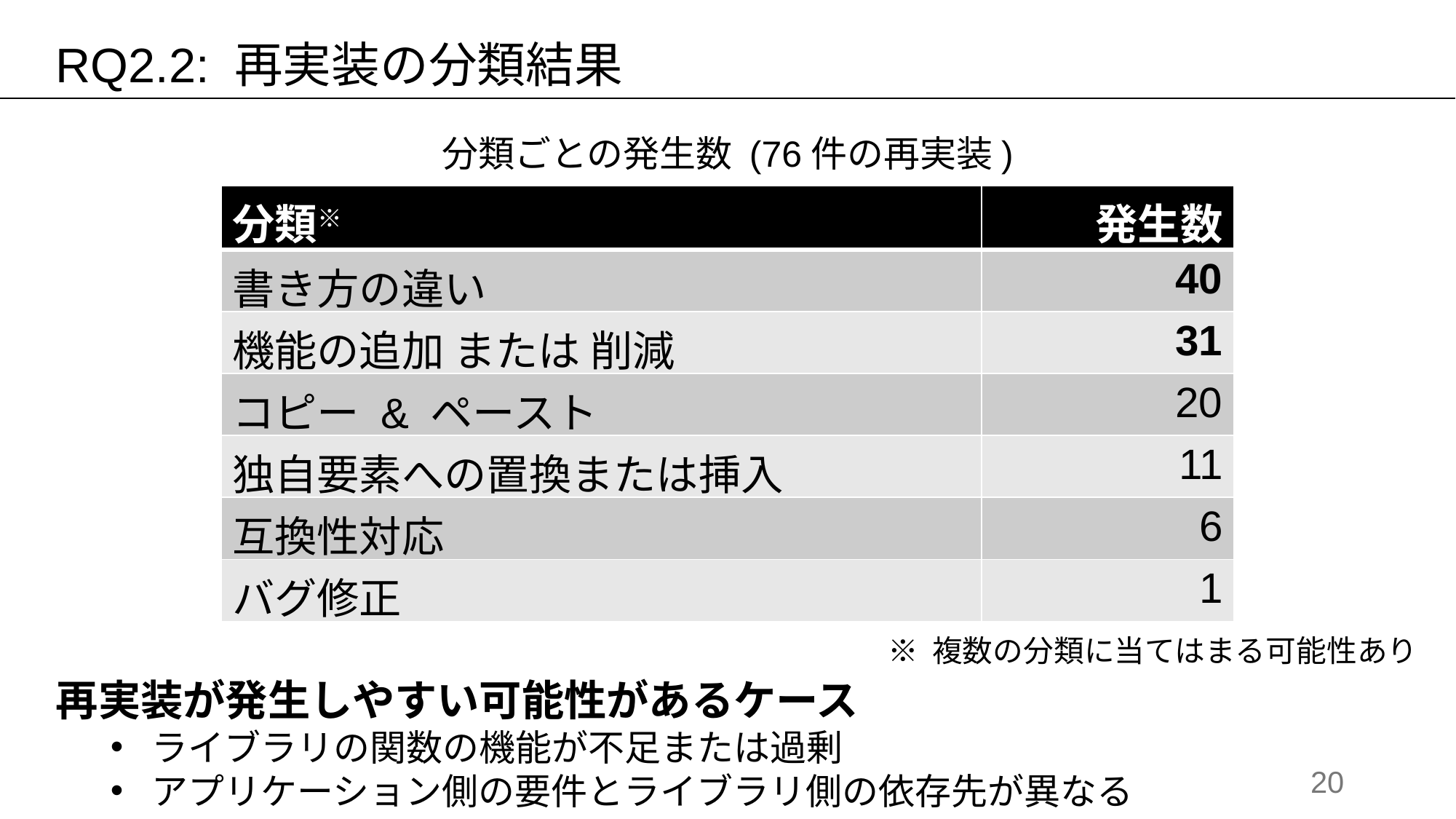

RQ2.2: 再実装の分類結果
分類ごとの発生数 (76件の再実装)
| 分類※ | 発生数 |
| --- | --- |
| 書き方の違い | 40 |
| 機能の追加 または 削減 | 31 |
| コピー & ペースト | 20 |
| 独自要素への置換または挿入 | 11 |
| 互換性対応 | 6 |
| バグ修正 | 1 |
※ 複数の分類に当てはまる可能性あり
再実装が発生しやすい可能性があるケース
ライブラリの関数の機能が不足または過剰
アプリケーション側の要件とライブラリ側の依存先が異なる
20